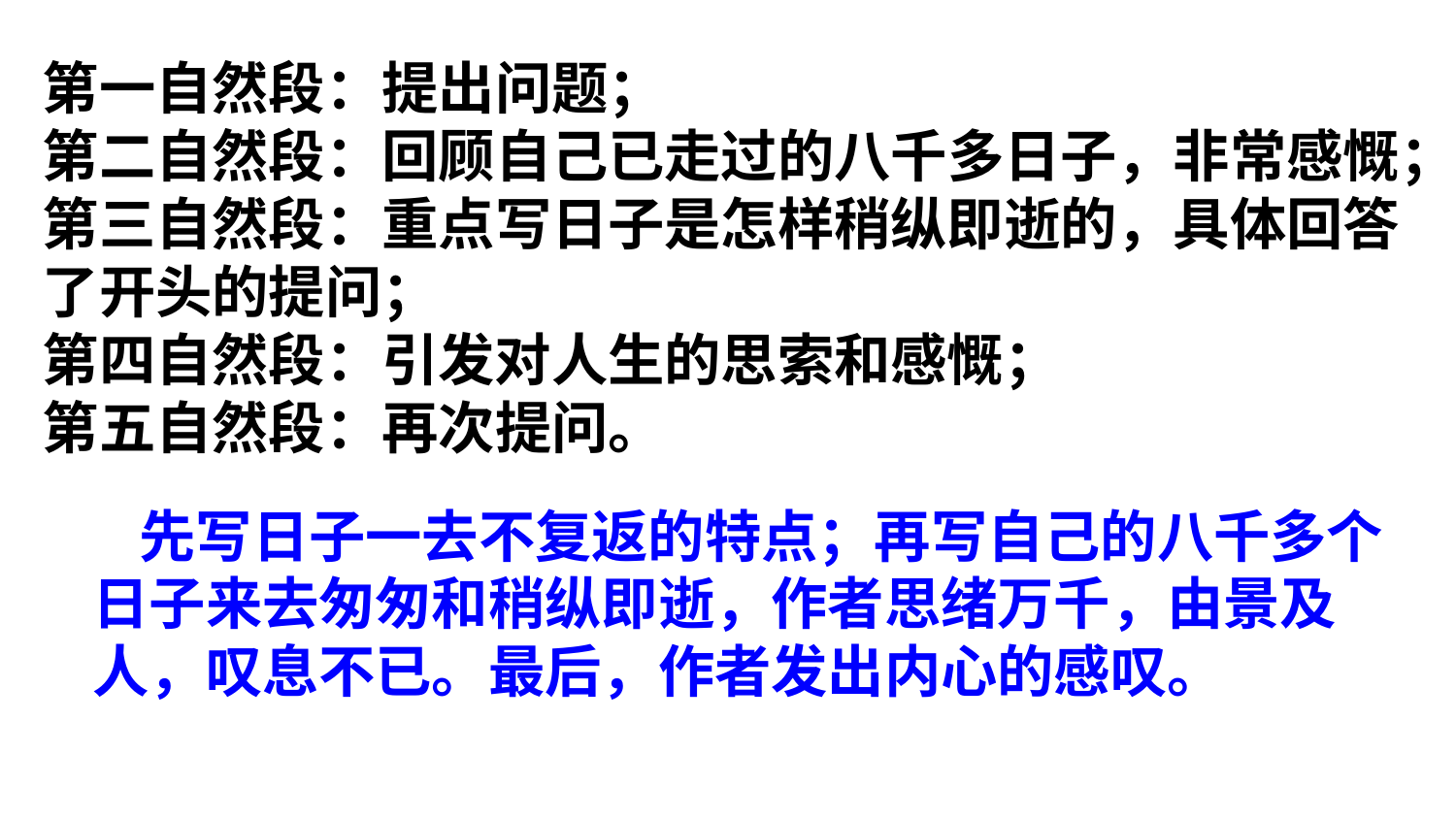

第一自然段：提出问题；
第二自然段：回顾自己已走过的八千多日子，非常感慨；
第三自然段：重点写日子是怎样稍纵即逝的，具体回答了开头的提问；
第四自然段：引发对人生的思索和感慨；
第五自然段：再次提问。
    先写日子一去不复返的特点；再写自己的八千多个日子来去匆匆和稍纵即逝，作者思绪万千，由景及人，叹息不已。最后，作者发出内心的感叹。